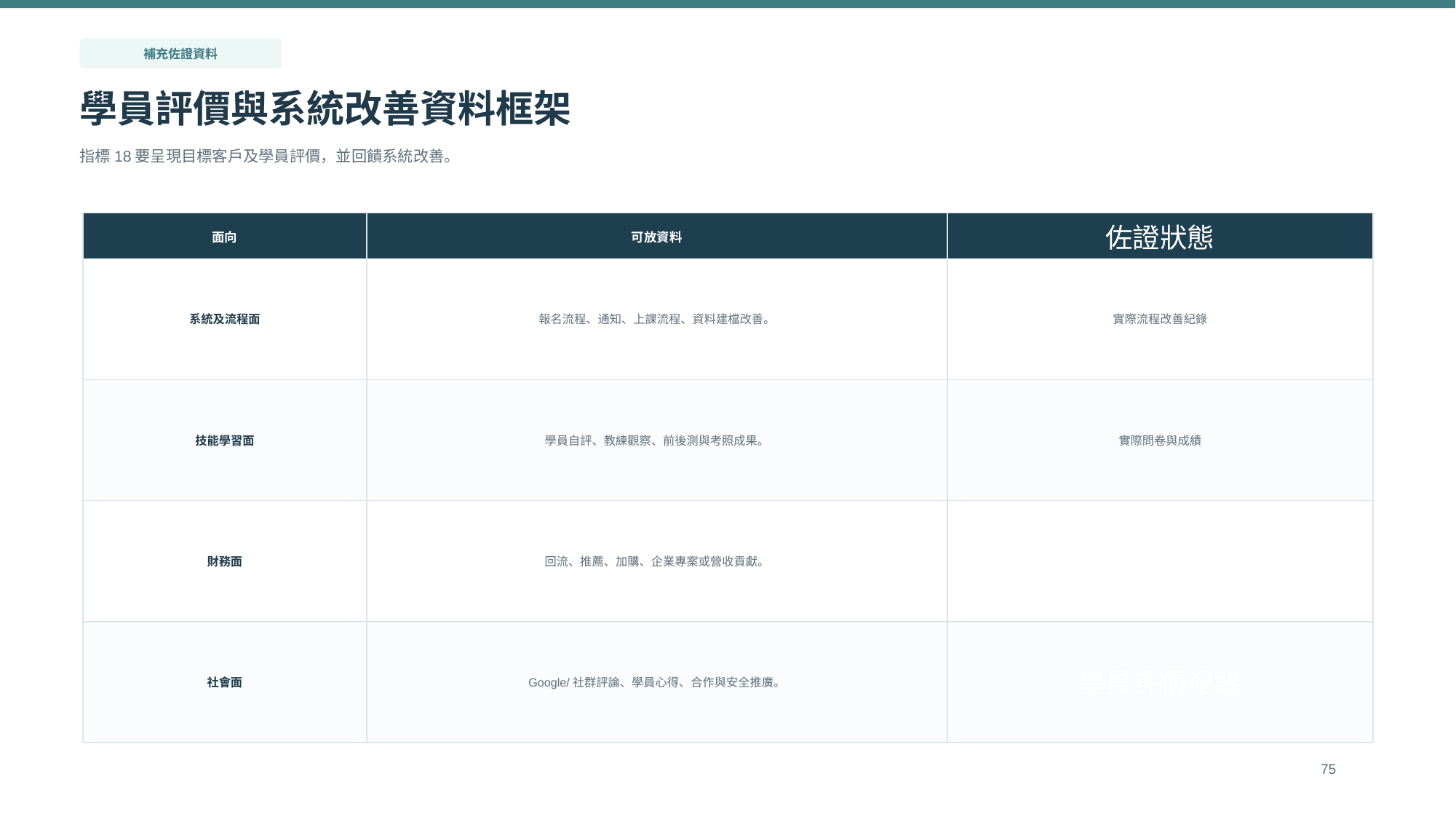

補充佐證資料
學員評價與系統改善資料框架
指標18要呈現目標客戶及學員評價，並回饋系統改善。
面向
可放資料
佐證狀態
系統及流程面
報名流程、通知、上課流程、資料建檔改善。
實際流程改善紀錄
技能學習面
學員自評、教練觀察、前後測與考照成果。
實際問卷與成績
財務面
回流、推薦、加購、企業專案或營收貢獻。
營收與回流資料
社會面
Google/社群評論、學員心得、合作與安全推廣。
學員評價紀錄
75